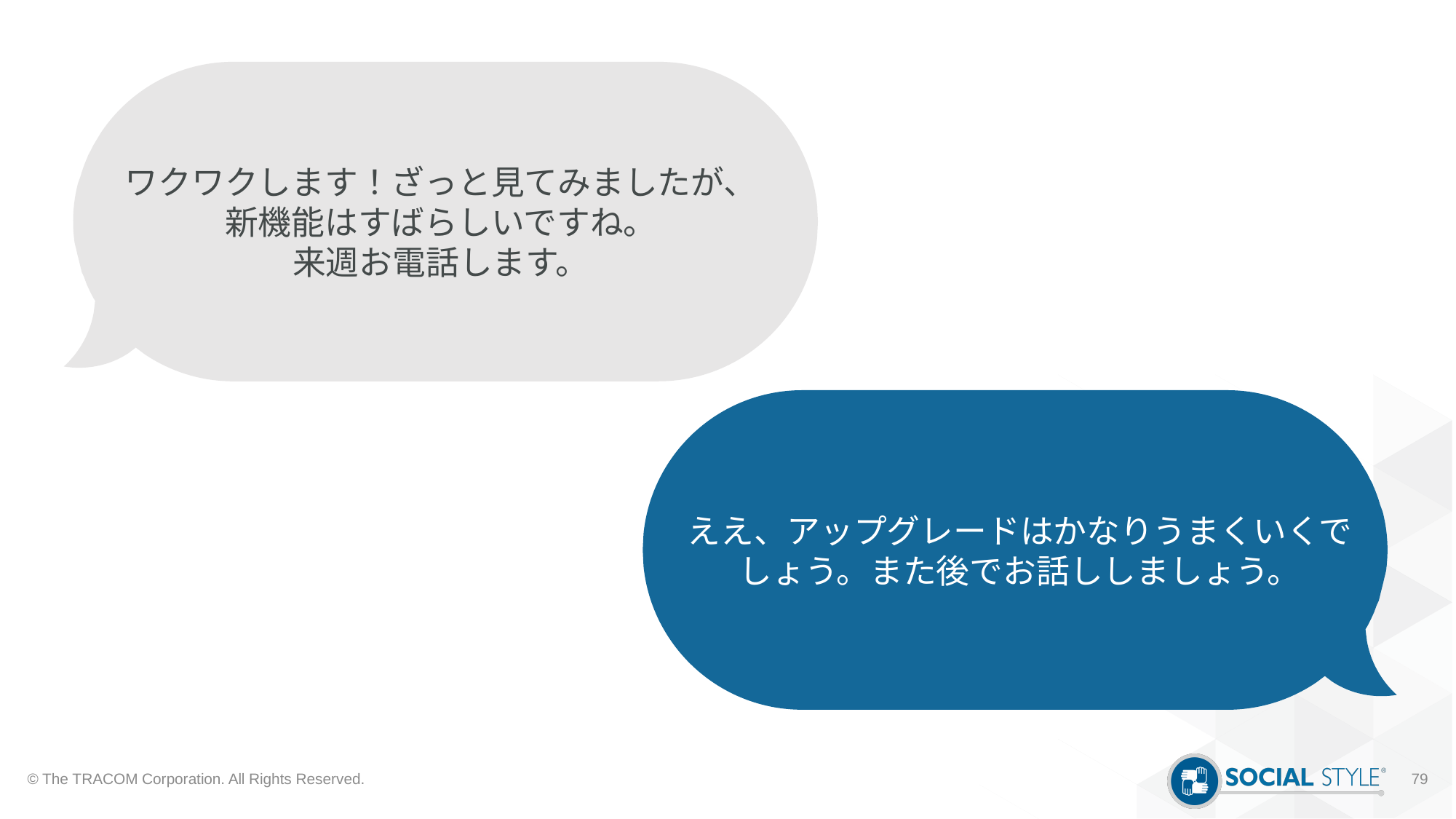

ワクワクします！ざっと見てみましたが、
新機能はすばらしいですね。
来週お電話します。
ええ、アップグレードはかなりうまくいくでしょう。また後でお話ししましょう。
© The TRACOM Corporation. All Rights Reserved.
79